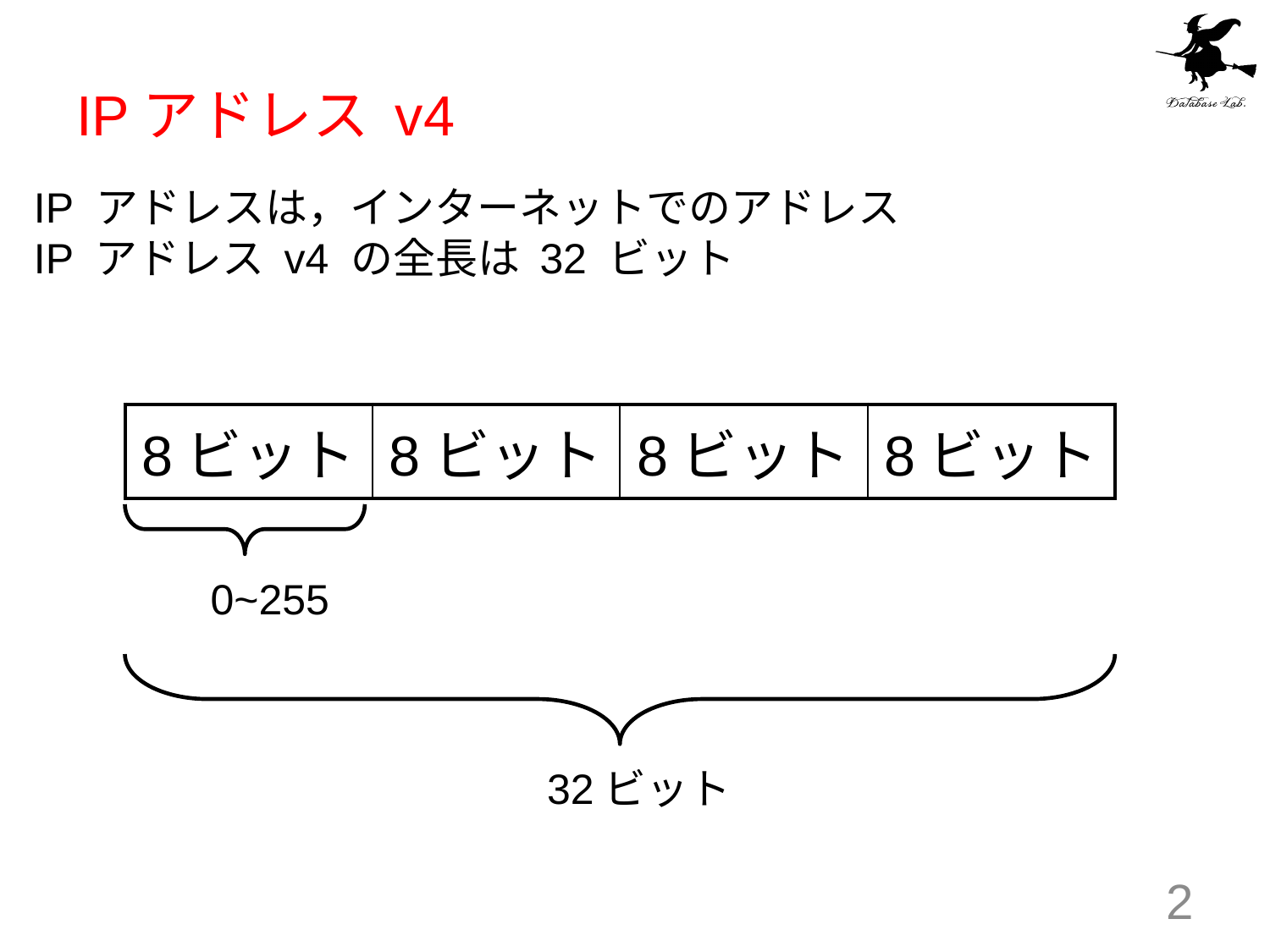

# IPアドレス v4
IP アドレスは，インターネットでのアドレス
IP アドレス v4 の全長は 32 ビット

| 8ビット | 8ビット | 8ビット | 8ビット |
| --- | --- | --- | --- |

0~255
32ビット
2